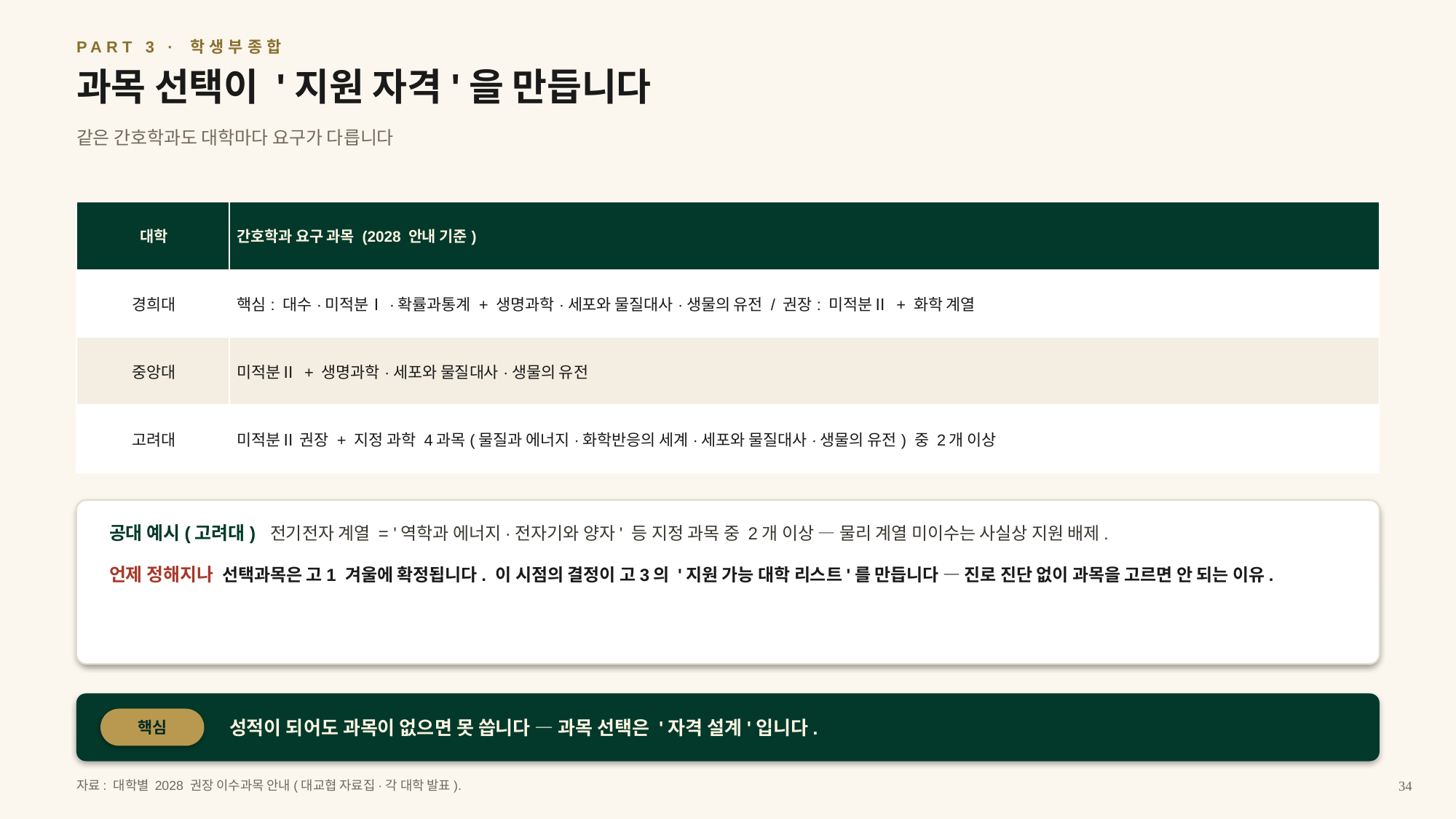

PART 3 · 학생부종합
과목 선택이 '지원 자격'을 만듭니다
같은 간호학과도 대학마다 요구가 다릅니다
| 대학 | 간호학과 요구 과목 (2028 안내 기준) |
| --- | --- |
| 경희대 | 핵심: 대수·미적분Ⅰ·확률과통계 + 생명과학·세포와 물질대사·생물의 유전 / 권장: 미적분Ⅱ + 화학 계열 |
| 중앙대 | 미적분Ⅱ + 생명과학·세포와 물질대사·생물의 유전 |
| 고려대 | 미적분Ⅱ 권장 + 지정 과학 4과목(물질과 에너지·화학반응의 세계·세포와 물질대사·생물의 유전) 중 2개 이상 |

공대 예시(고려대)  전기전자 계열 = '역학과 에너지·전자기와 양자' 등 지정 과목 중 2개 이상 — 물리 계열 미이수는 사실상 지원 배제.
언제 정해지나  선택과목은 고1 겨울에 확정됩니다. 이 시점의 결정이 고3의 '지원 가능 대학 리스트'를 만듭니다 — 진로 진단 없이 과목을 고르면 안 되는 이유.

성적이 되어도 과목이 없으면 못 씁니다 — 과목 선택은 '자격 설계'입니다.
핵심
자료: 대학별 2028 권장 이수과목 안내(대교협 자료집·각 대학 발표).
34